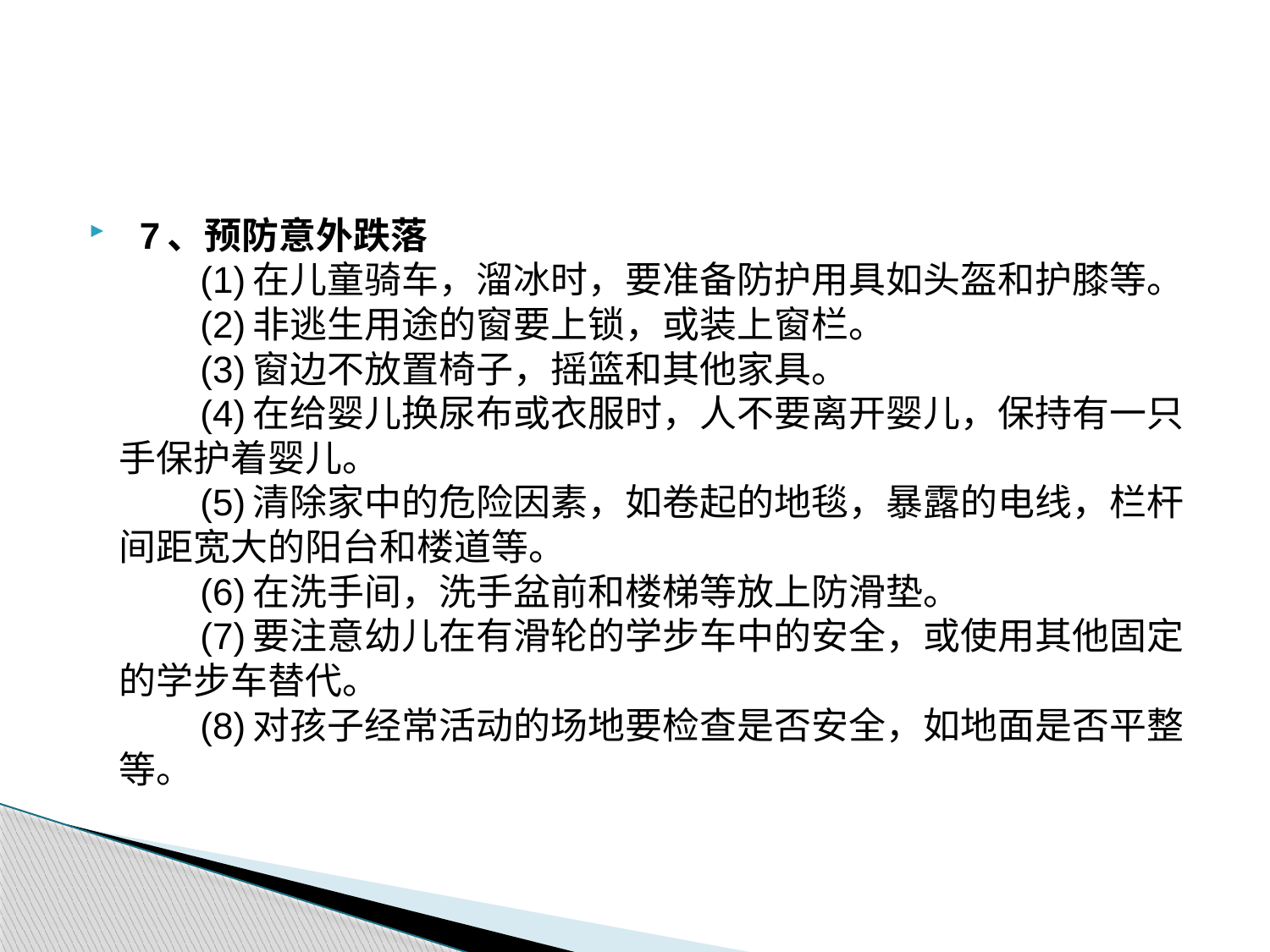

#
  7、预防意外跌落
　　(1)在儿童骑车，溜冰时，要准备防护用具如头盔和护膝等。
　　(2)非逃生用途的窗要上锁，或装上窗栏。
　　(3)窗边不放置椅子，摇篮和其他家具。
　　(4)在给婴儿换尿布或衣服时，人不要离开婴儿，保持有一只手保护着婴儿。
　　(5)清除家中的危险因素，如卷起的地毯，暴露的电线，栏杆间距宽大的阳台和楼道等。
　　(6)在洗手间，洗手盆前和楼梯等放上防滑垫。
　　(7)要注意幼儿在有滑轮的学步车中的安全，或使用其他固定的学步车替代。
　　(8)对孩子经常活动的场地要检查是否安全，如地面是否平整等。